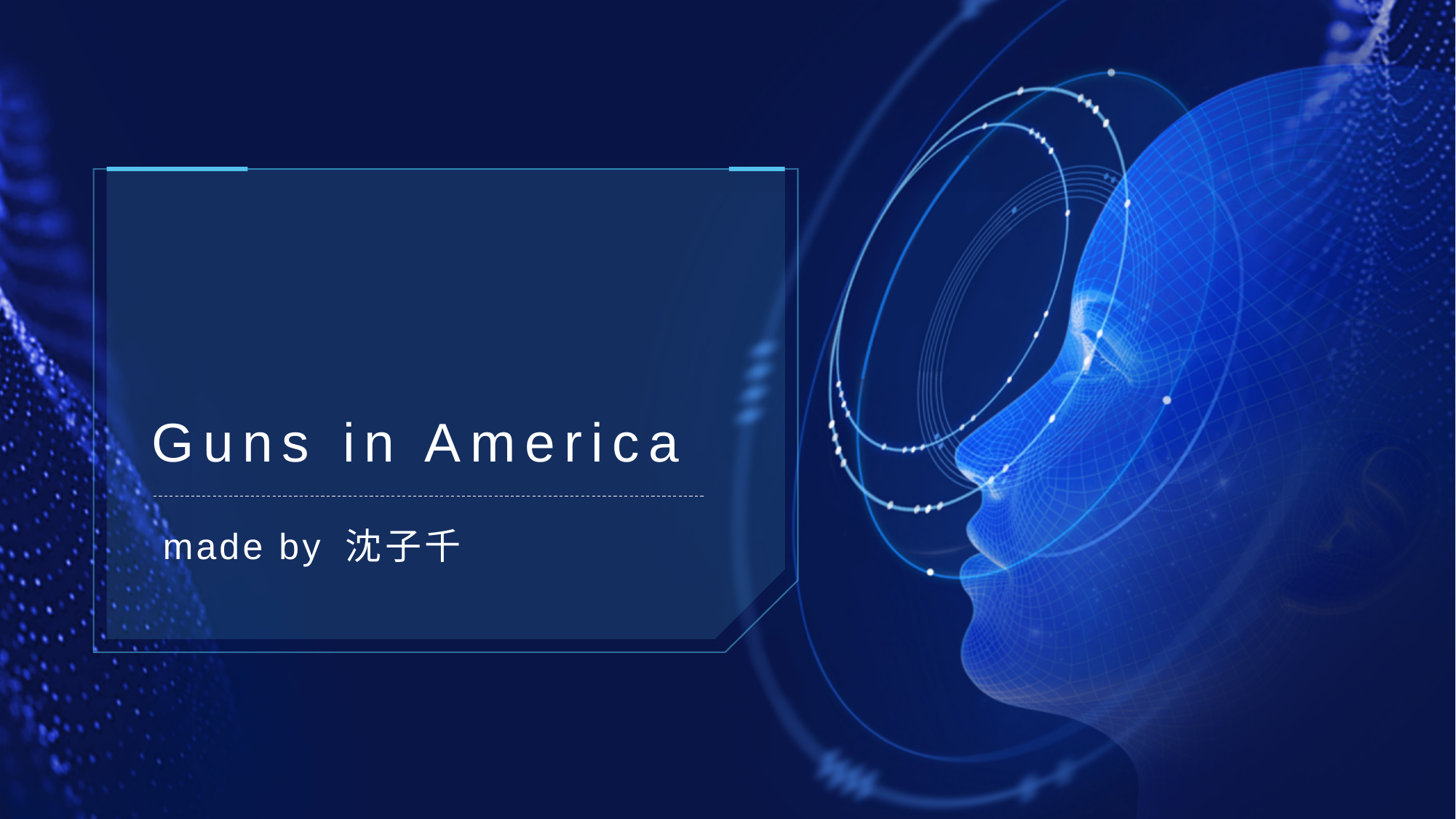

# Guns in America
made by 沈子千